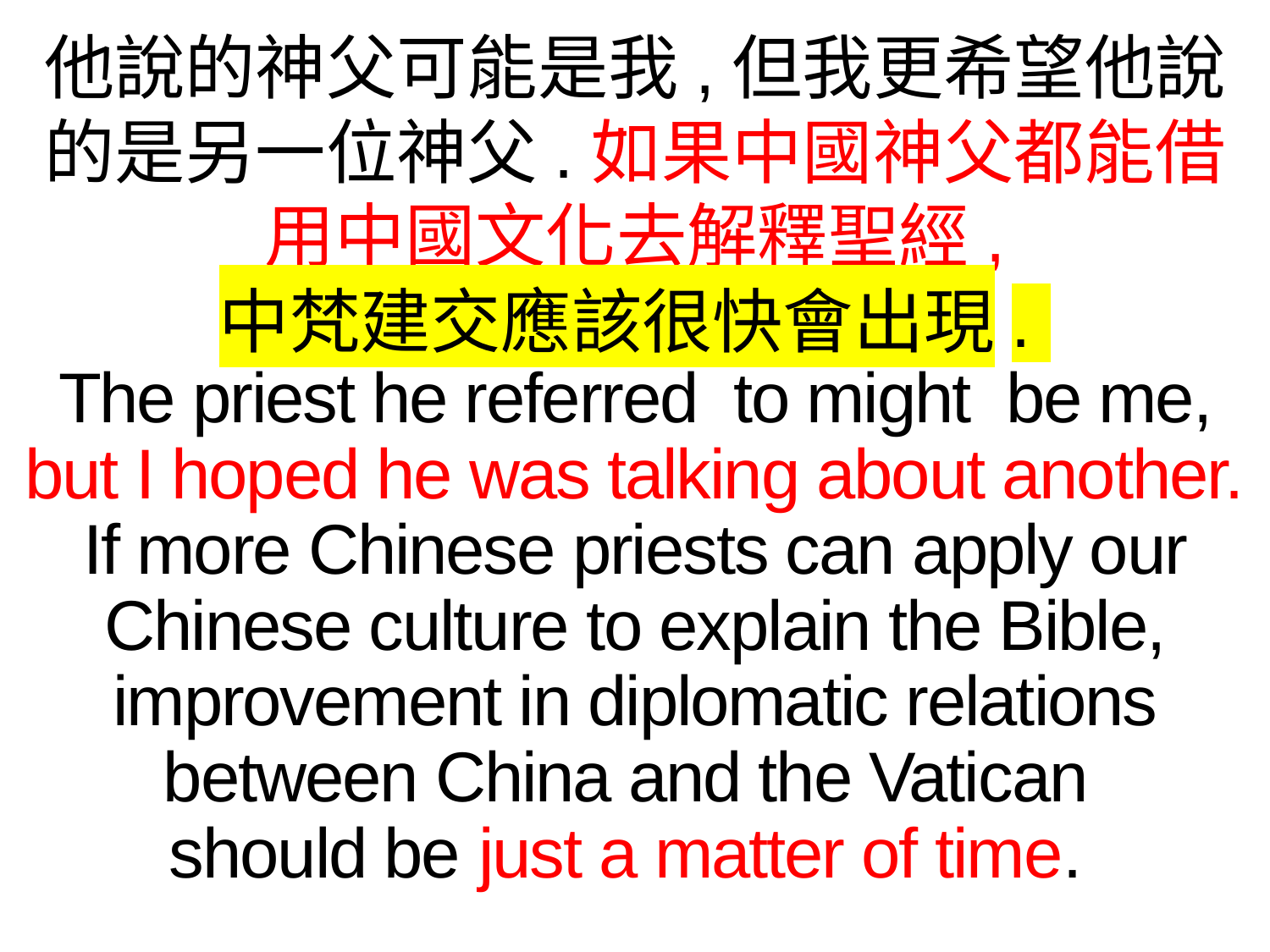

他說的神父可能是我,但我更希望他說的是另一位神父.如果中國神父都能借用中國文化去解釋聖經,
中梵建交應該很快會出現.
The priest he referred  to might  be me, but I hoped he was talking about another. If more Chinese priests can apply our Chinese culture to explain the Bible, improvement in diplomatic relations between China and the Vatican
should be just a matter of time.